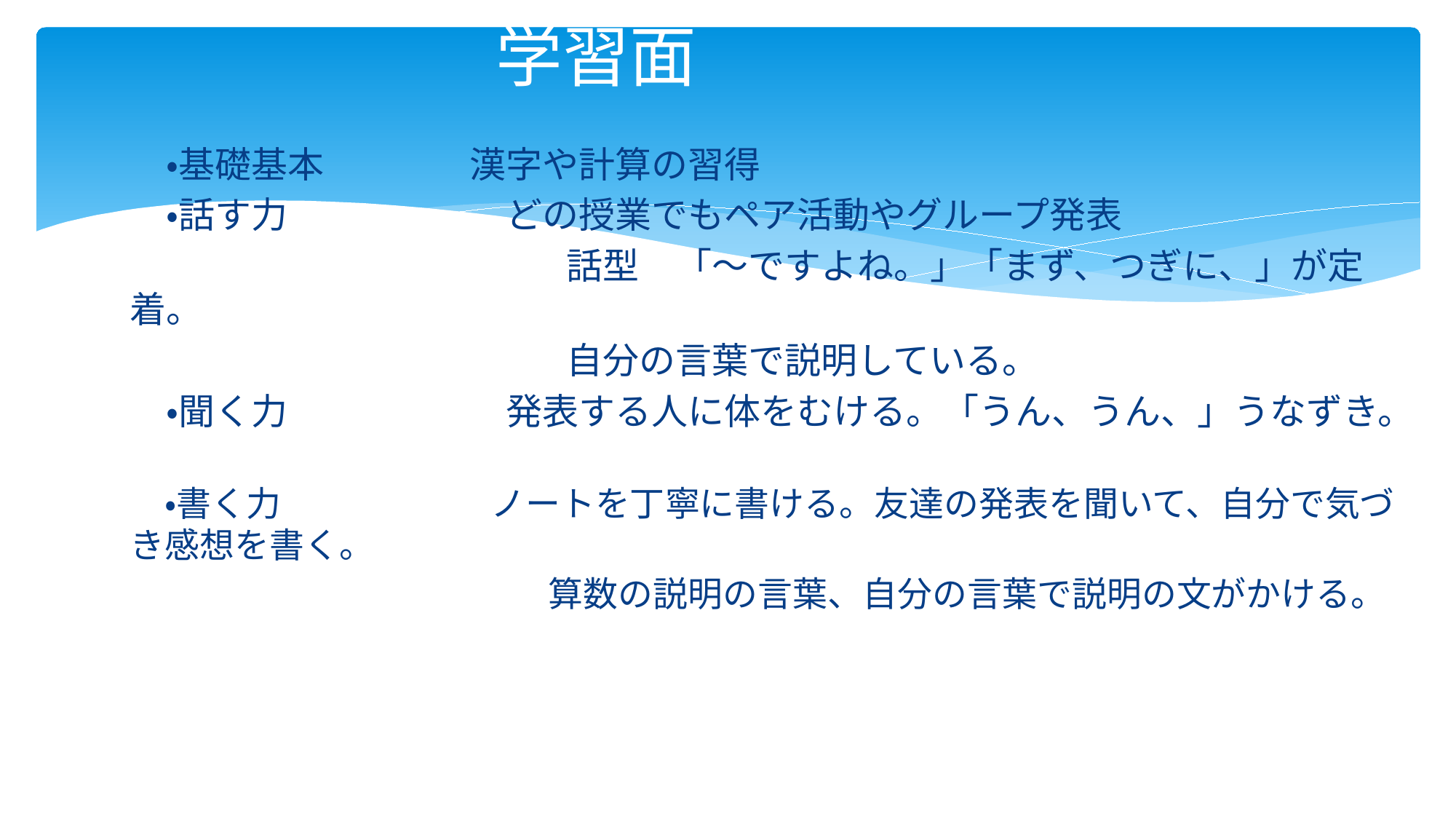

# 学習面
　・基礎基本　　　　漢字や計算の習得
　・話す力　　　　　　どの授業でもペア活動やグループ発表
　　　　　　　　　　　　話型　「～ですよね。」「まず、つぎに、」が定着。
　　　　　　　　　　　　自分の言葉で説明している。
　・聞く力　　　　　　発表する人に体をむける。「うん、うん、」うなずき。
　・書く力　　　　　　ノートを丁寧に書ける。友達の発表を聞いて、自分で気づき感想を書く。
　　　　　　　　　　　　算数の説明の言葉、自分の言葉で説明の文がかける。